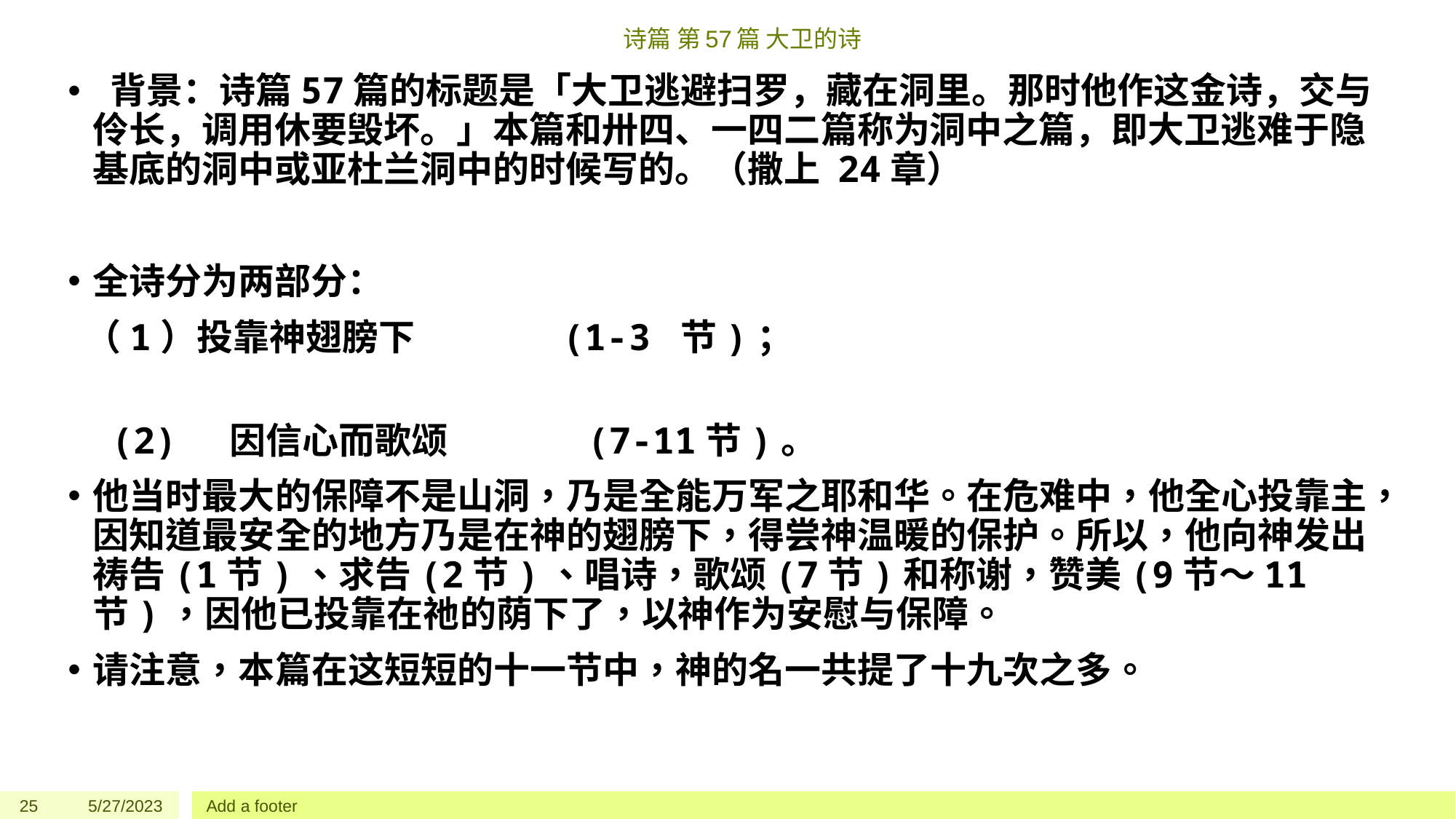

# 诗篇 第57篇 大卫的诗
 背景：诗篇57篇的标题是「大卫逃避扫罗，藏在洞里。那时他作这金诗，交与伶长，调用休要毁坏。」本篇和卅四、一四二篇称为洞中之篇，即大卫逃难于隐基底的洞中或亚杜兰洞中的时候写的。（撒上 24章）

全诗分为两部分：
 （1）投靠神翅膀下                 (1-3 节)；

  (2)  因信心而歌颂                (7-11节)。
他当时最大的保障不是山洞，乃是全能万军之耶和华。在危难中，他全心投靠主，因知道最安全的地方乃是在神的翅膀下，得尝神温暖的保护。所以，他向神发出祷告(1节)、求告(2节)、唱诗，歌颂(7节)和称谢，赞美(9节～11节)，因他已投靠在祂的荫下了，以神作为安慰与保障。
请注意，本篇在这短短的十一节中，神的名一共提了十九次之多。

25
5/27/2023
Add a footer